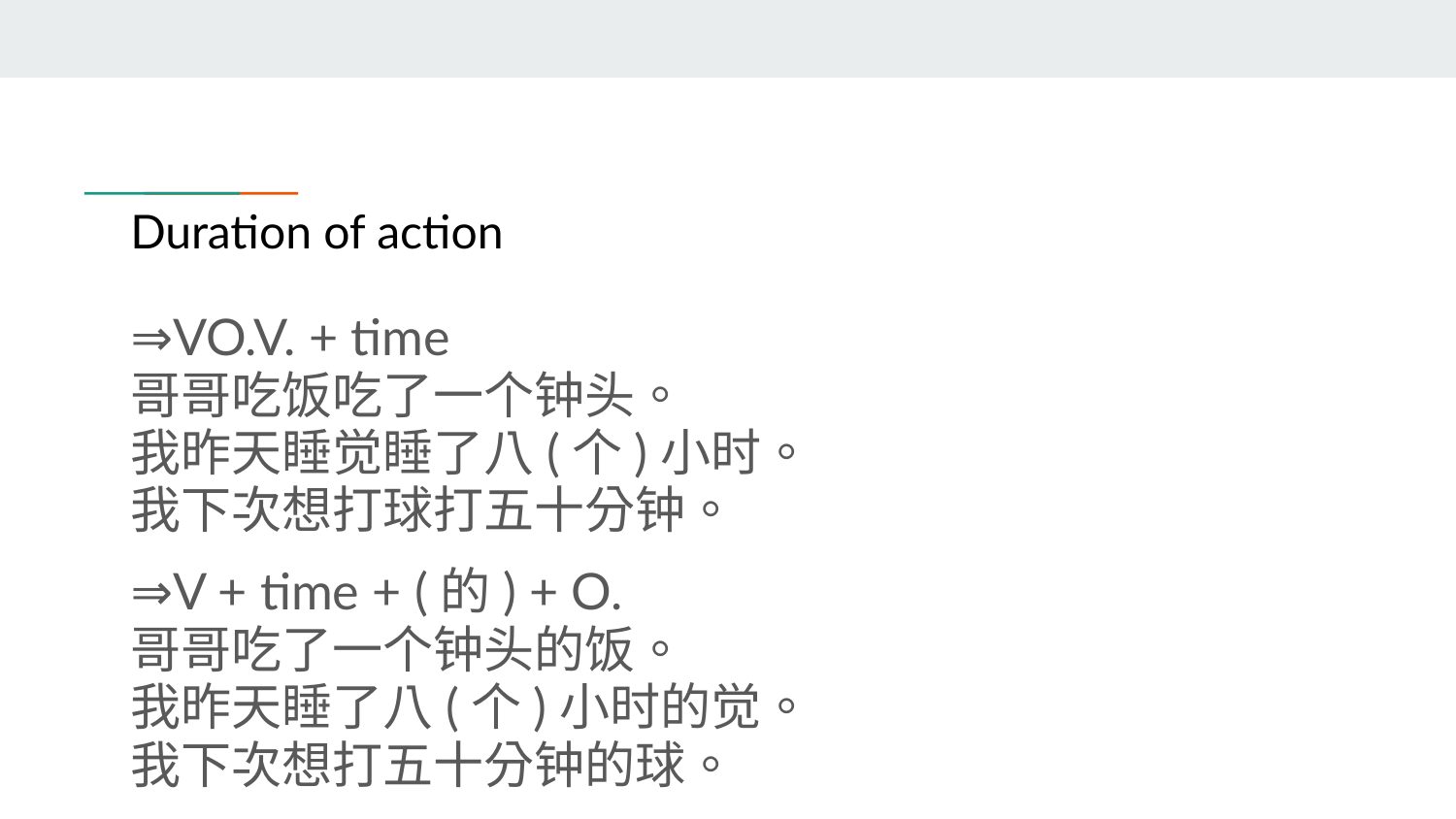

# Duration of action
⇒VO.V. + time
哥哥吃饭吃了一个钟头。
我昨天睡觉睡了八(个)小时。
我下次想打球打五十分钟。
⇒V + time + (的) + O.
哥哥吃了一个钟头的饭。
我昨天睡了八(个)小时的觉。
我下次想打五十分钟的球。